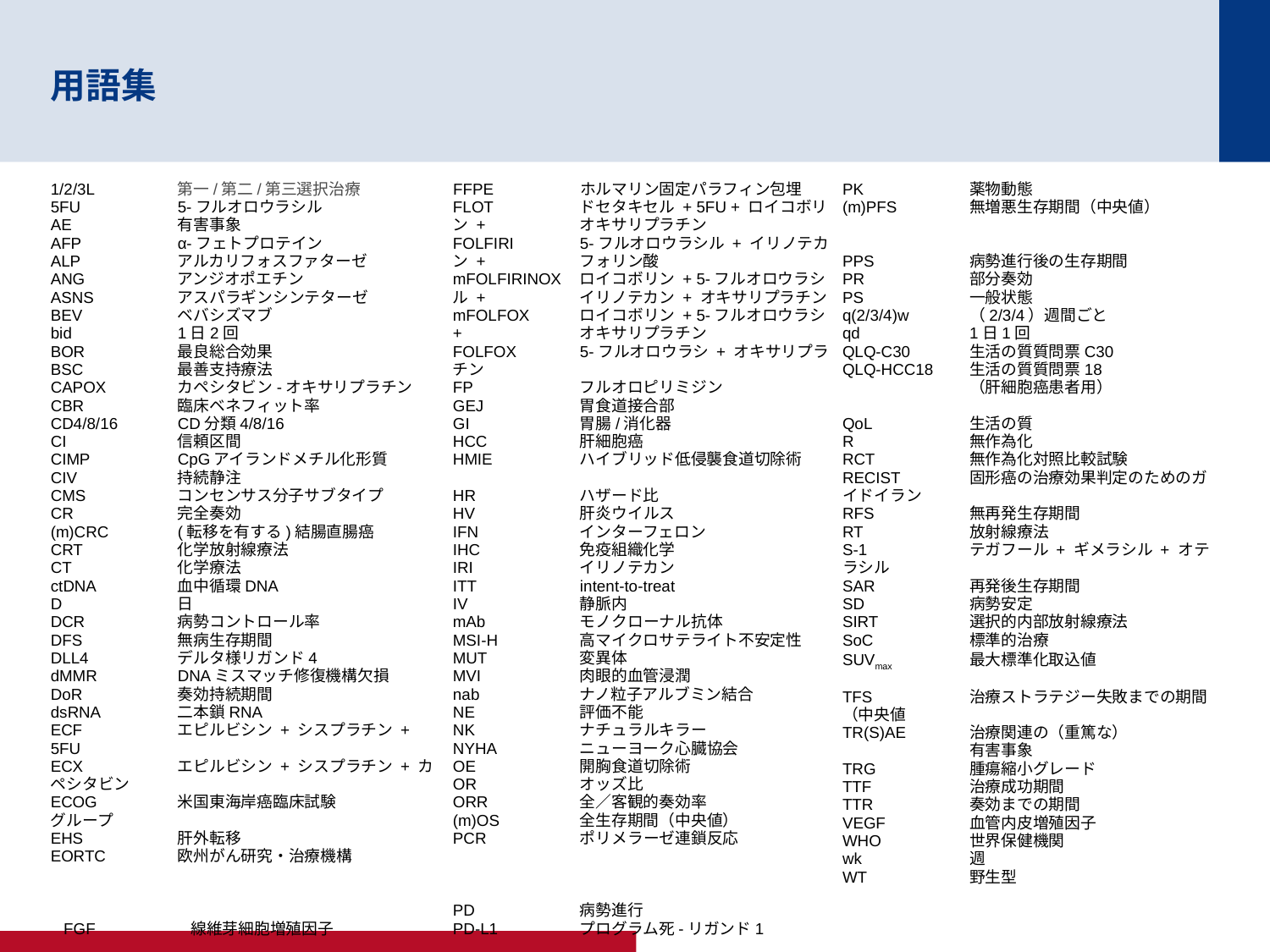

# 用語集
1/2/3L	第一/第二/第三選択治療
5FU	5-フルオロウラシル
AE	有害事象
AFP	α-フェトプロテイン
ALP	アルカリフォスファターゼ
ANG	アンジオポエチン
ASNS	アスパラギンシンテターゼ
BEV	ベバシズマブ
bid	1日2回
BOR	最良総合効果
BSC	最善支持療法
CAPOX	カペシタビン-オキサリプラチン
CBR	臨床ベネフィット率
CD4/8/16	CD分類4/8/16
CI	信頼区間
CIMP	CpGアイランドメチル化形質
CIV	持続静注
CMS	コンセンサス分子サブタイプ
CR	完全奏効
(m)CRC	(転移を有する)結腸直腸癌
CRT	化学放射線療法
CT	化学療法
ctDNA	血中循環DNA
D	日
DCR	病勢コントロール率
DFS	無病生存期間
DLL4	デルタ様リガンド4
dMMR	DNAミスマッチ修復機構欠損
DoR	奏効持続期間
dsRNA	二本鎖RNA
ECF	エピルビシン + シスプラチン + 5FU
ECX	エピルビシン + シスプラチン + カペシタビン
ECOG	米国東海岸癌臨床試験	グループ
EHS	肝外転移
EORTC	欧州がん研究・治療機構
FGF	線維芽細胞増殖因子
FFPE	ホルマリン固定パラフィン包埋
FLOT	ドセタキセル + 5FU + ロイコボリン + 	オキサリプラチン
FOLFIRI	5-フルオロウラシル + イリノテカン + 	フォリン酸
mFOLFIRINOX 	ロイコボリン + 5-フルオロウラシル + 	イリノテカン + オキサリプラチン
mFOLFOX	ロイコボリン + 5-フルオロウラシ + 	オキサリプラチン
FOLFOX	5-フルオロウラシ + オキサリプラチン
FP	フルオロピリミジン
GEJ	胃食道接合部
GI	胃腸/消化器
HCC	肝細胞癌
HMIE	ハイブリッド低侵襲食道切除術
HR	ハザード比
HV	肝炎ウイルス
IFN	インターフェロン
IHC	免疫組織化学
IRI	イリノテカン
ITT	intent-to-treat
IV	静脈内
mAb	モノクローナル抗体
MSI-H	高マイクロサテライト不安定性
MUT	変異体
MVI	肉眼的血管浸潤
nab	ナノ粒子アルブミン結合
NE	評価不能
NK	ナチュラルキラー
NYHA	ニューヨーク心臓協会
OE	開胸食道切除術
OR	オッズ比
ORR	全／客観的奏効率
(m)OS	全生存期間（中央値）
PCR	ポリメラーゼ連鎖反応
PD	病勢進行
PD-L1	プログラム死-リガンド1
PK 	薬物動態
(m)PFS	無増悪生存期間（中央値）
PPS	病勢進行後の生存期間
PR	部分奏効
PS	一般状態
q(2/3/4)w	（2/3/4）週間ごと
qd	1日1回
QLQ-C30	生活の質質問票C30
QLQ-HCC18	生活の質質問票18	（肝細胞癌患者用）
QoL	生活の質
R	無作為化
RCT	無作為化対照比較試験
RECIST	固形癌の治療効果判定のためのガイドイラン
RFS	無再発生存期間
RT	放射線療法
S-1	テガフール + ギメラシル + オテラシル
SAR	再発後生存期間
SD	病勢安定
SIRT	選択的内部放射線療法
SoC	標準的治療
SUVmax	最大標準化取込値
TFS	治療ストラテジー失敗までの期間（中央値
TR(S)AE	治療関連の（重篤な）	有害事象
TRG	腫瘍縮小グレード
TTF	治療成功期間
TTR	奏効までの期間
VEGF	血管内皮増殖因子
WHO	世界保健機関
wk	週
WT	野生型